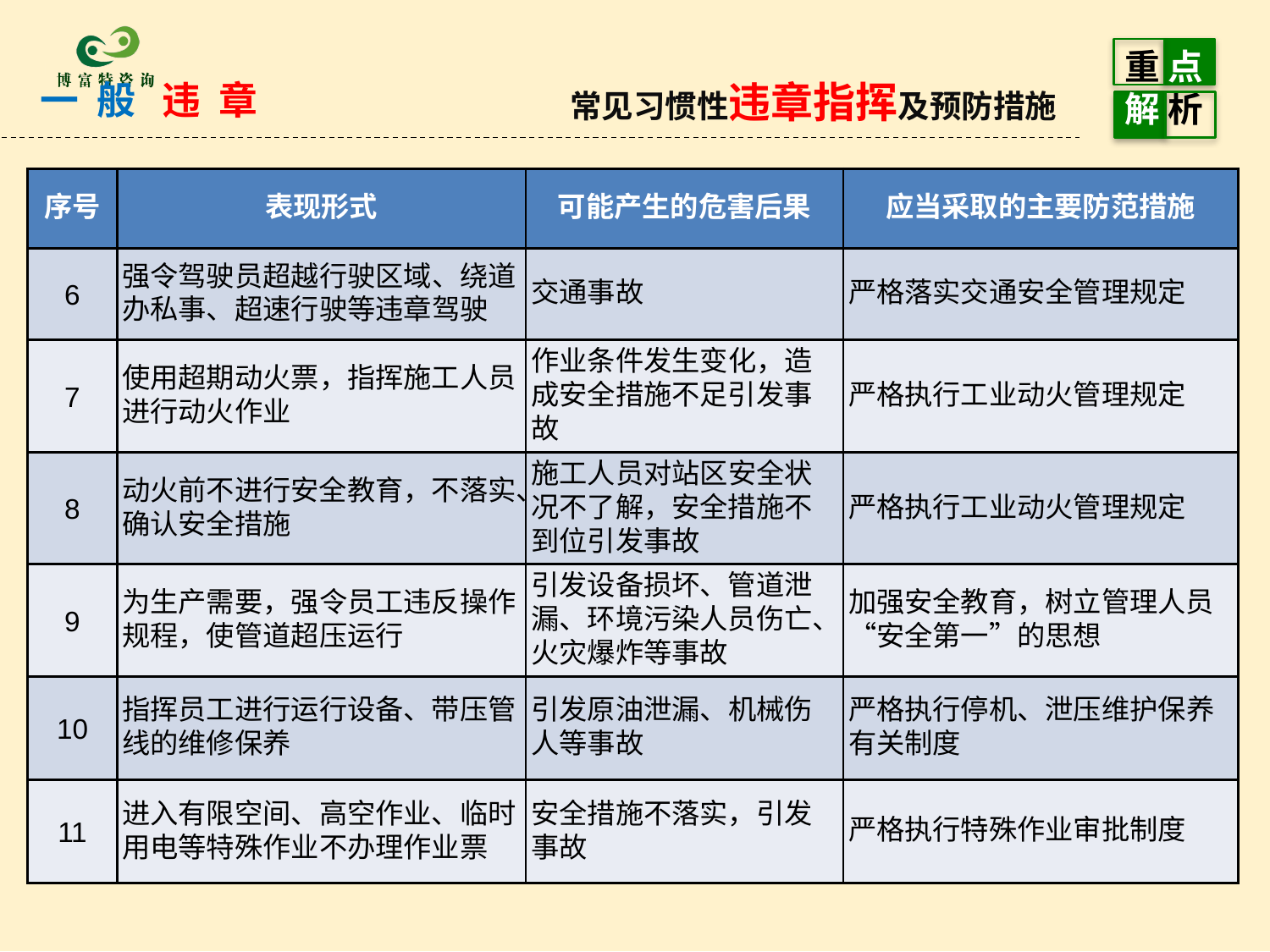

一  般   违  章
| 序号 | 表现形式 | 可能产生的危害后果 | 应当采取的主要防范措施 |
| --- | --- | --- | --- |
| 6 | 强令驾驶员超越行驶区域、绕道办私事、超速行驶等违章驾驶 | 交通事故 | 严格落实交通安全管理规定 |
| 7 | 使用超期动火票，指挥施工人员进行动火作业 | 作业条件发生变化，造成安全措施不足引发事故 | 严格执行工业动火管理规定 |
| 8 | 动火前不进行安全教育，不落实、确认安全措施 | 施工人员对站区安全状况不了解，安全措施不到位引发事故 | 严格执行工业动火管理规定 |
| 9 | 为生产需要，强令员工违反操作规程，使管道超压运行 | 引发设备损坏、管道泄漏、环境污染人员伤亡、火灾爆炸等事故 | 加强安全教育，树立管理人员“安全第一”的思想 |
| 10 | 指挥员工进行运行设备、带压管线的维修保养 | 引发原油泄漏、机械伤人等事故 | 严格执行停机、泄压维护保养有关制度 |
| 11 | 进入有限空间、高空作业、临时用电等特殊作业不办理作业票 | 安全措施不落实，引发事故 | 严格执行特殊作业审批制度 |